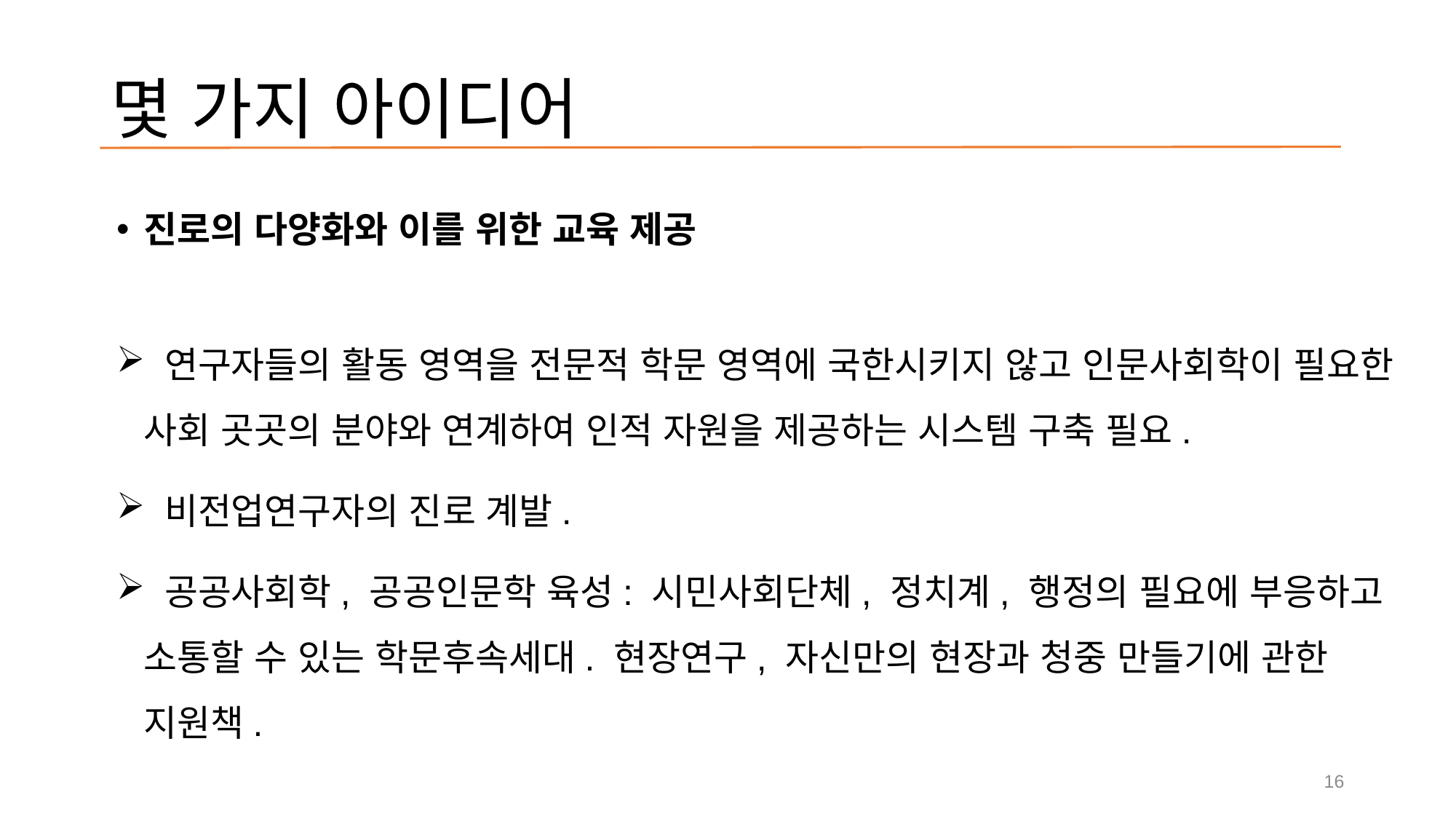

# 몇 가지 아이디어

진로의 다양화와 이를 위한 교육 제공

 연구자들의 활동 영역을 전문적 학문 영역에 국한시키지 않고 인문사회학이 필요한 사회 곳곳의 분야와 연계하여 인적 자원을 제공하는 시스템 구축 필요.
 비전업연구자의 진로 계발.
 공공사회학, 공공인문학 육성: 시민사회단체, 정치계, 행정의 필요에 부응하고 소통할 수 있는 학문후속세대. 현장연구, 자신만의 현장과 청중 만들기에 관한 지원책.

16